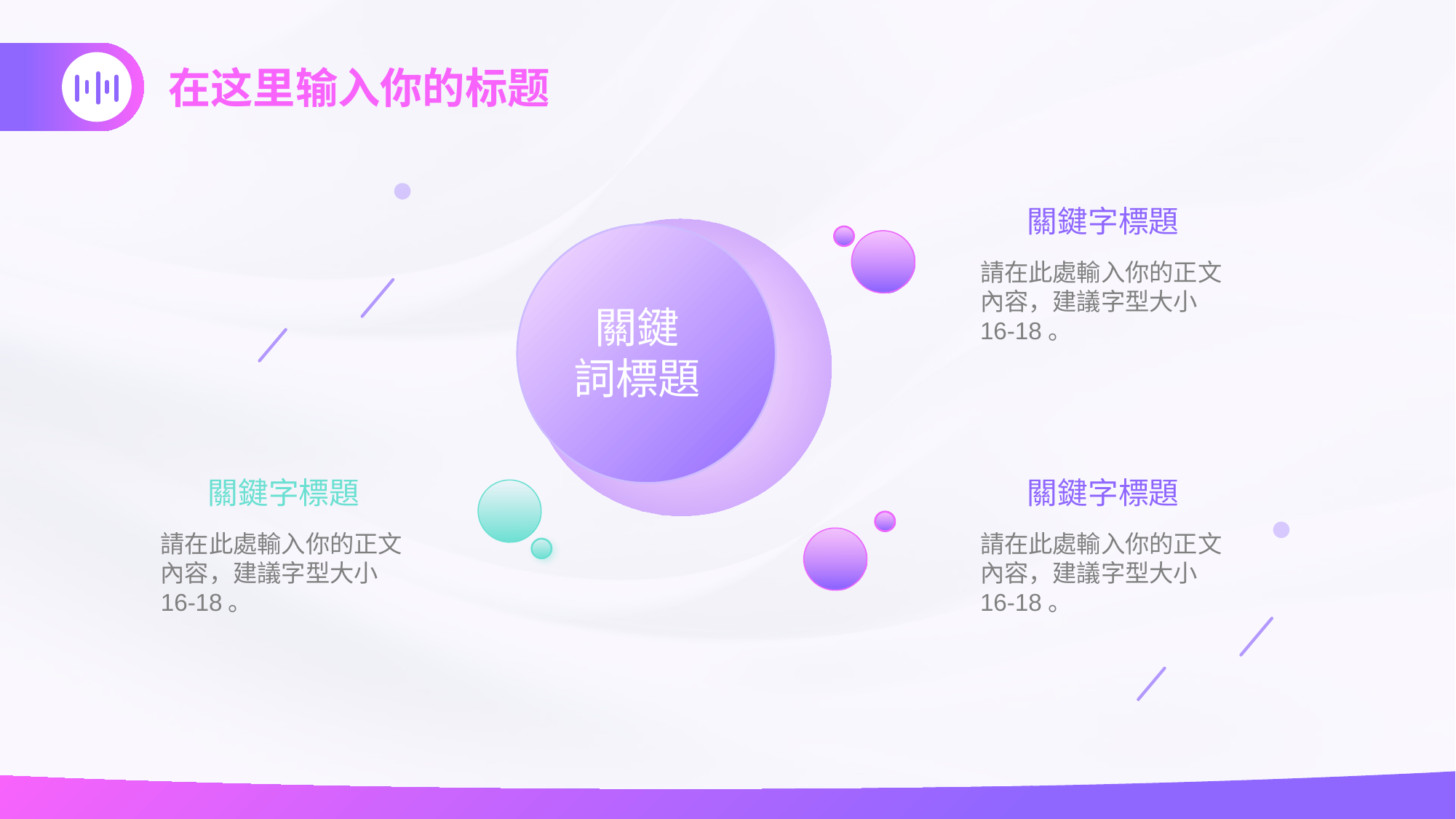

關鍵字標題
請在此處輸入你的正文內容，建議字型大小16-18。

關鍵
詞標題
關鍵字標題
請在此處輸入你的正文內容，建議字型大小16-18。
關鍵字標題
請在此處輸入你的正文內容，建議字型大小16-18。